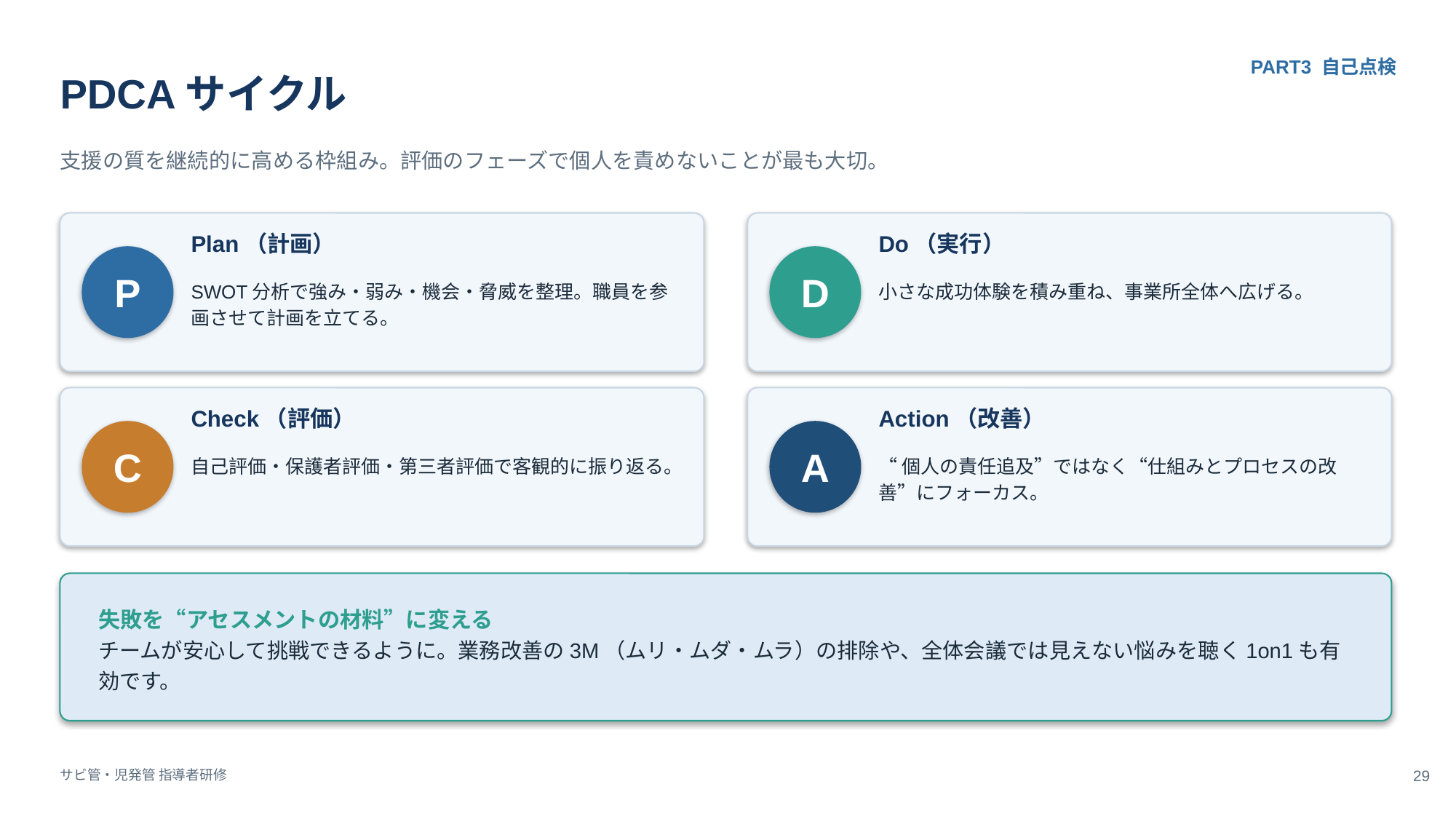

PDCAサイクル
PART3 自己点検
支援の質を継続的に高める枠組み。評価のフェーズで個人を責めないことが最も大切。

Plan（計画）
Do（実行）

P

D
SWOT分析で強み・弱み・機会・脅威を整理。職員を参画させて計画を立てる。
小さな成功体験を積み重ね、事業所全体へ広げる。

Check（評価）
Action（改善）

C

A
自己評価・保護者評価・第三者評価で客観的に振り返る。
“個人の責任追及”ではなく“仕組みとプロセスの改善”にフォーカス。

失敗を“アセスメントの材料”に変える
チームが安心して挑戦できるように。業務改善の3M（ムリ・ムダ・ムラ）の排除や、全体会議では見えない悩みを聴く1on1も有効です。
サビ管・児発管 指導者研修
29